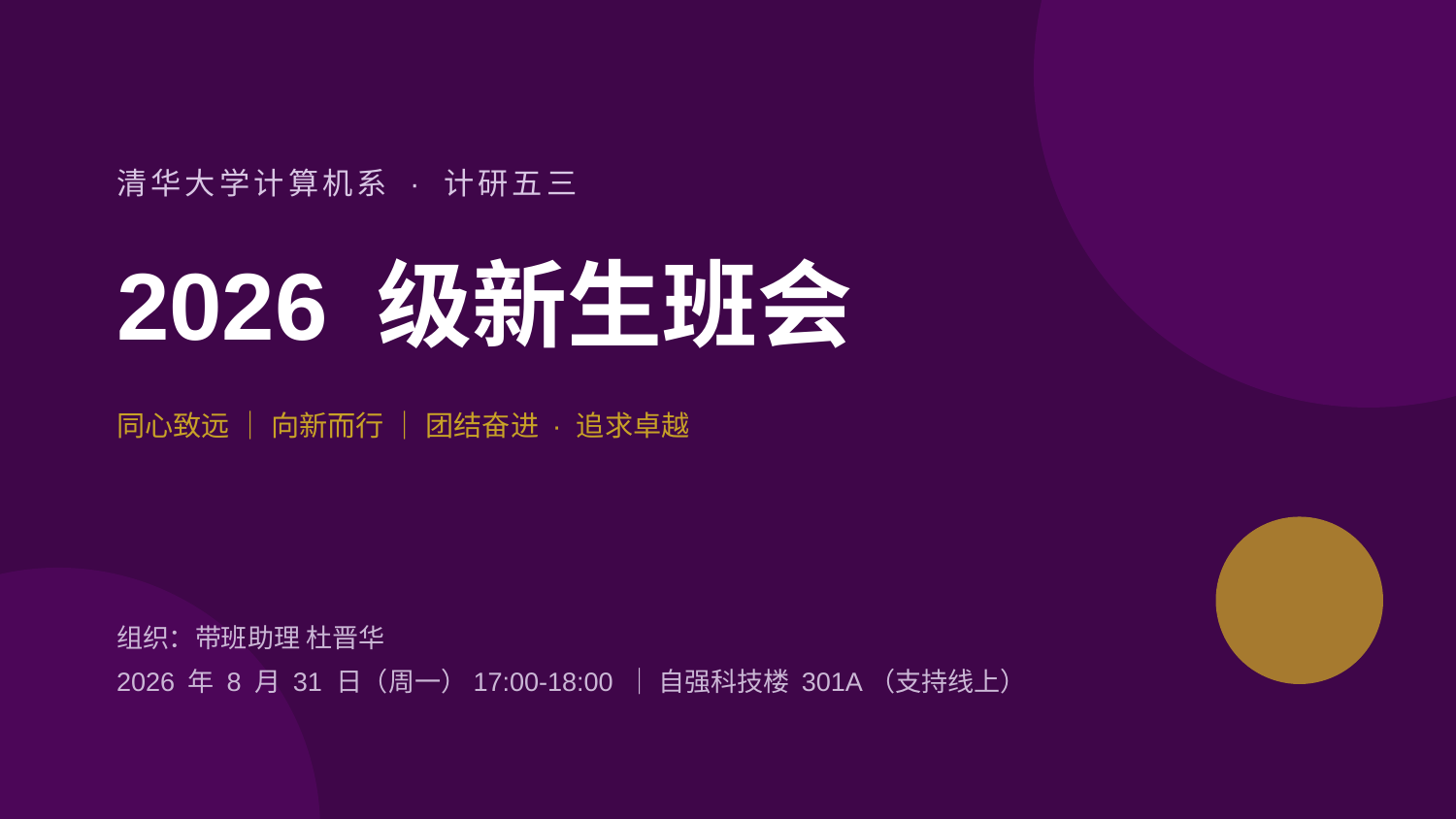

清华大学计算机系 · 计研五三
2026 级新生班会
同心致远 ｜ 向新而行 ｜ 团结奋进 · 追求卓越

组织：带班助理 杜晋华
2026 年 8 月 31 日（周一）17:00-18:00 ｜ 自强科技楼 301A（支持线上）